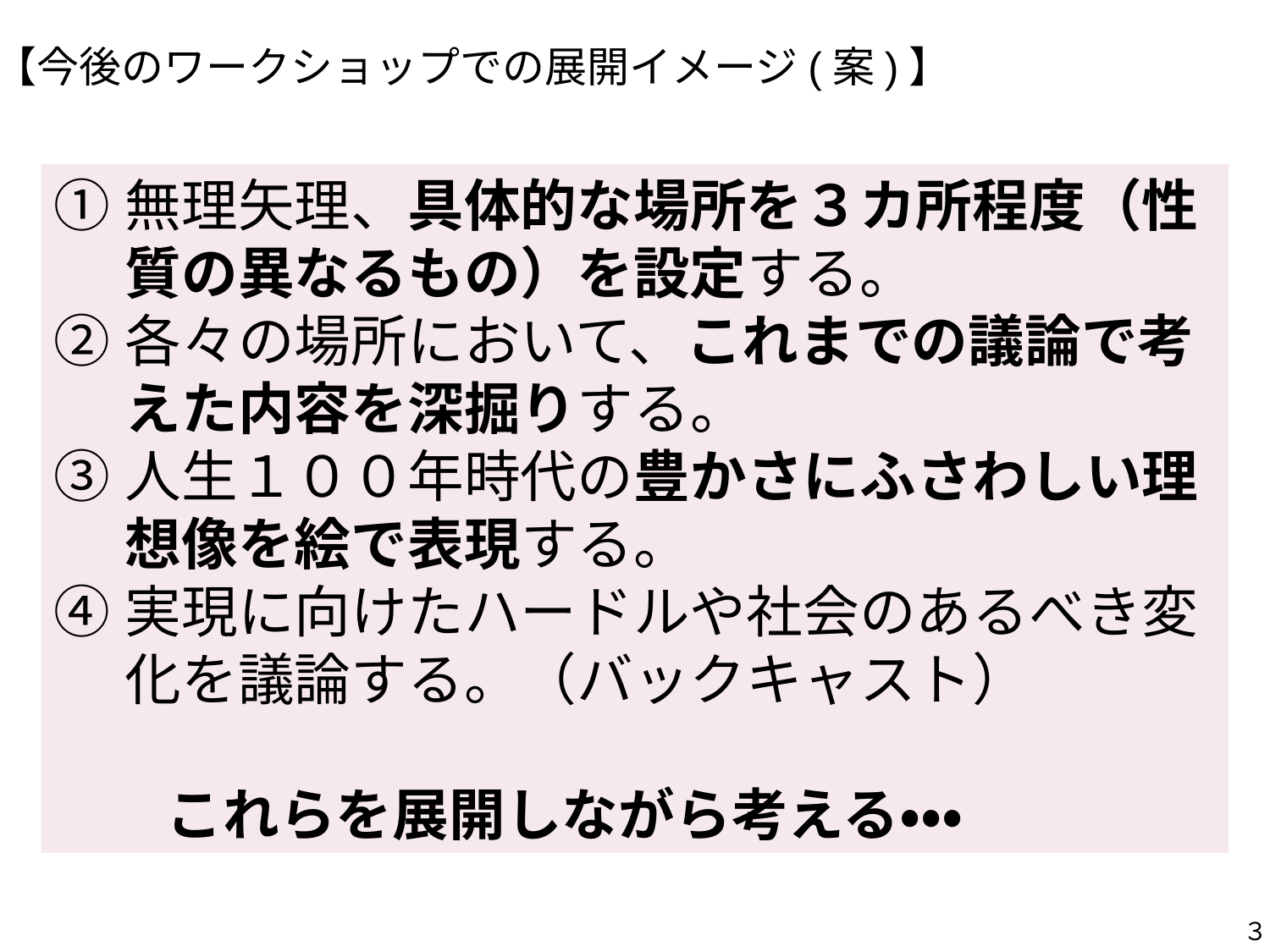

【今後のワークショップでの展開イメージ(案)】
無理矢理、具体的な場所を３カ所程度（性質の異なるもの）を設定する。
各々の場所において、これまでの議論で考えた内容を深掘りする。
人生１００年時代の豊かさにふさわしい理想像を絵で表現する。
実現に向けたハードルや社会のあるべき変化を議論する。（バックキャスト）

　　これらを展開しながら考える・・・
３